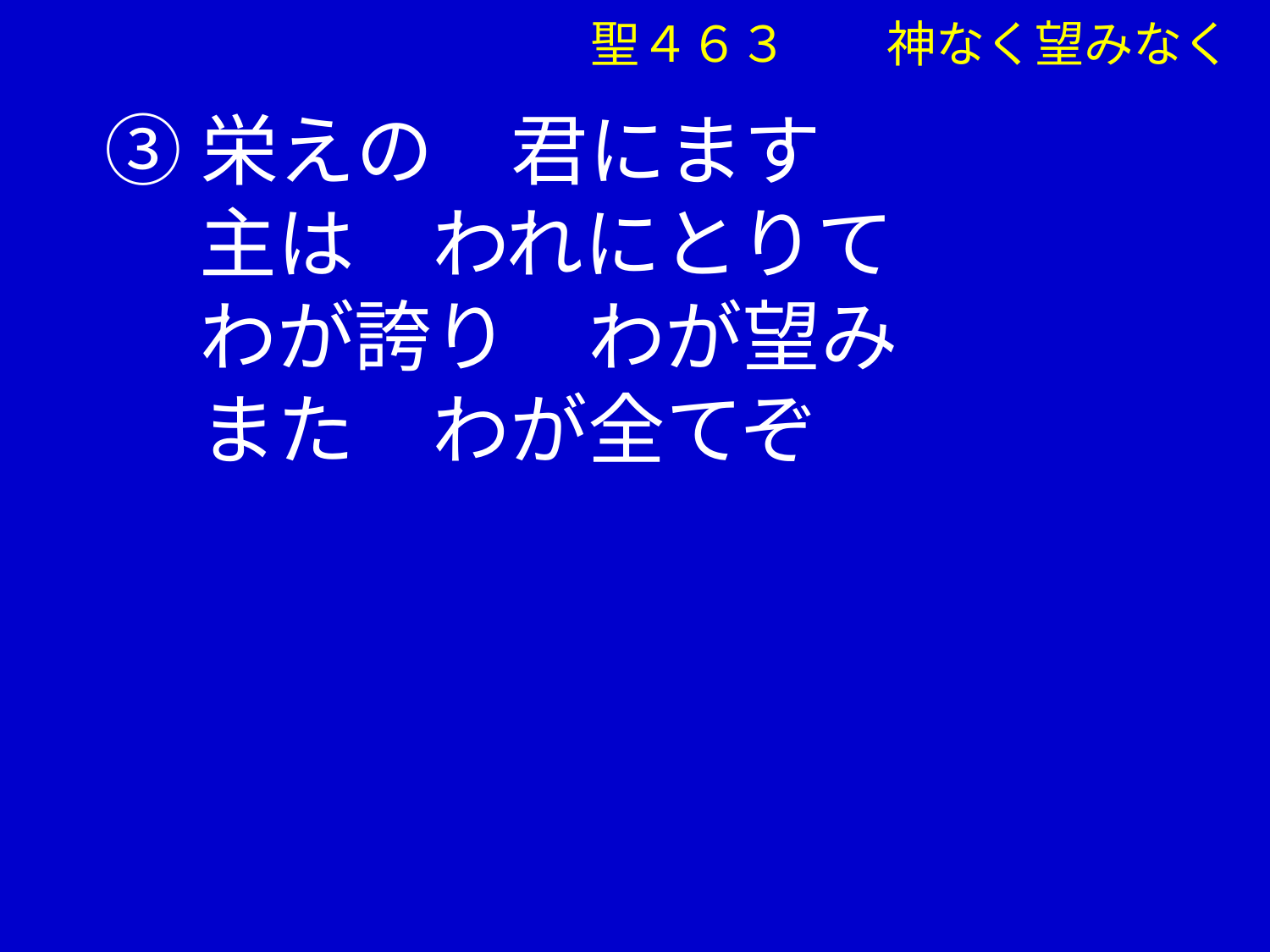

③栄えの　君にます
　 主は　われにとりて
　 わが誇り　わが望み
　 また　わが全てぞ
聖４６３　　神なく望みなく